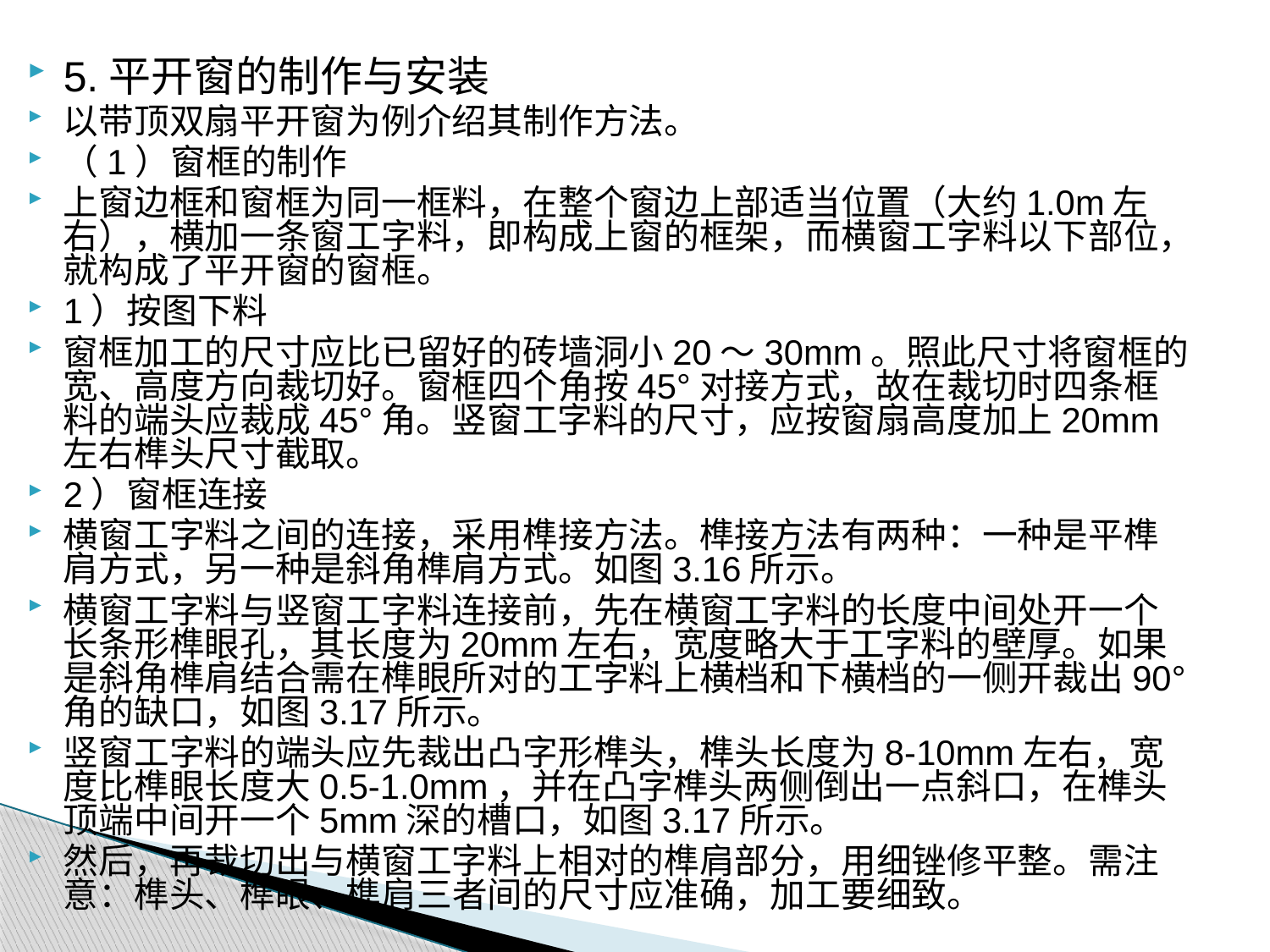

5.平开窗的制作与安装
以带顶双扇平开窗为例介绍其制作方法。
（1）窗框的制作
上窗边框和窗框为同一框料，在整个窗边上部适当位置（大约1.0m左右），横加一条窗工字料，即构成上窗的框架，而横窗工字料以下部位，就构成了平开窗的窗框。
1）按图下料
窗框加工的尺寸应比已留好的砖墙洞小20～30mm。照此尺寸将窗框的宽、高度方向裁切好。窗框四个角按45°对接方式，故在裁切时四条框料的端头应裁成45°角。竖窗工字料的尺寸，应按窗扇高度加上20mm左右榫头尺寸截取。
2）窗框连接
横窗工字料之间的连接，采用榫接方法。榫接方法有两种：一种是平榫肩方式，另一种是斜角榫肩方式。如图3.16所示。
横窗工字料与竖窗工字料连接前，先在横窗工字料的长度中间处开一个长条形榫眼孔，其长度为20mm左右，宽度略大于工字料的壁厚。如果是斜角榫肩结合需在榫眼所对的工字料上横档和下横档的一侧开裁出90°角的缺口，如图3.17所示。
竖窗工字料的端头应先裁出凸字形榫头，榫头长度为8-10mm左右，宽度比榫眼长度大0.5-1.0mm，并在凸字榫头两侧倒出一点斜口，在榫头顶端中间开一个5mm深的槽口，如图3.17所示。
然后，再裁切出与横窗工字料上相对的榫肩部分，用细锉修平整。需注意：榫头、榫眼、榫肩三者间的尺寸应准确，加工要细致。